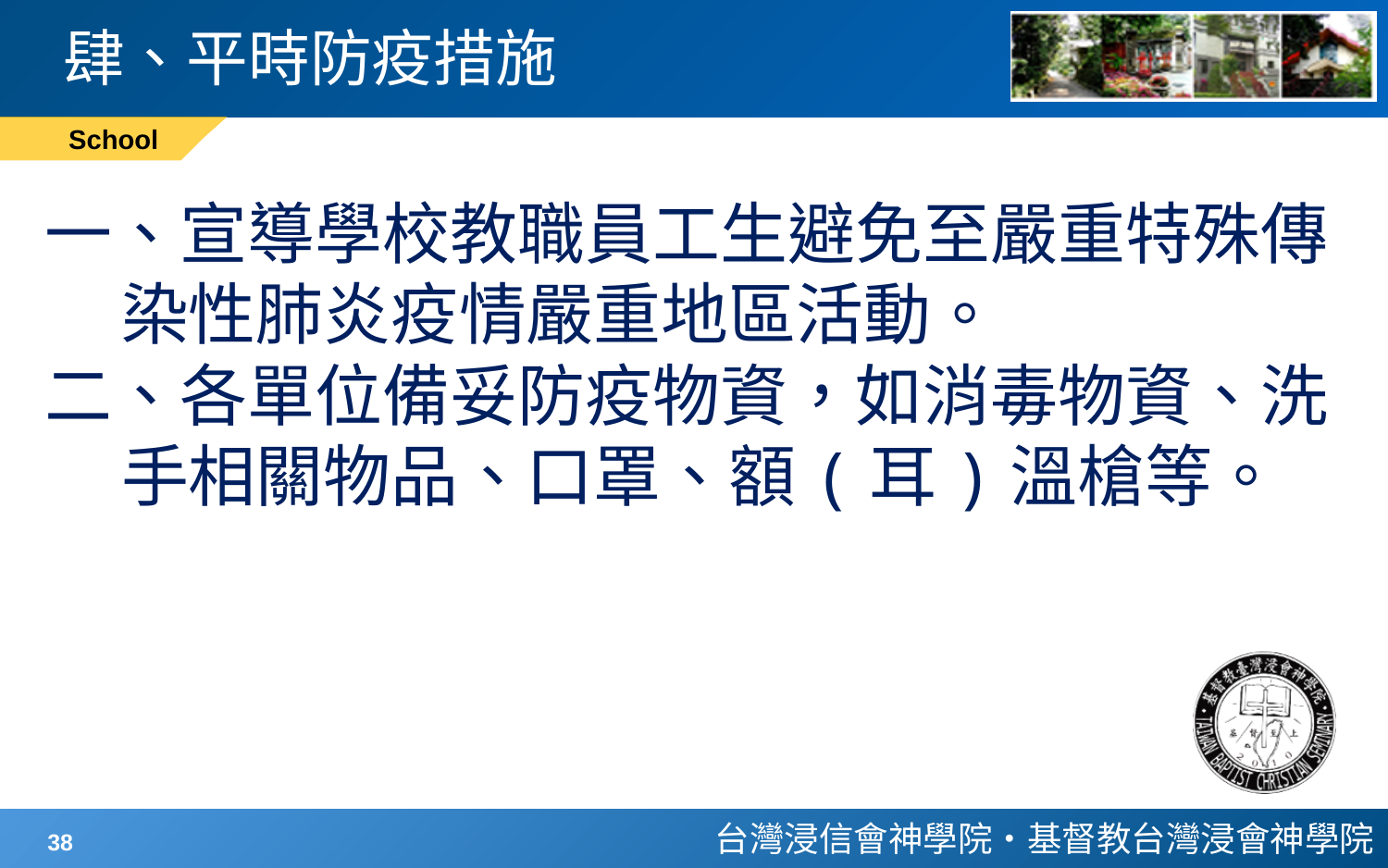

# 肆、平時防疫措施
School

一、宣導學校教職員工生避免至嚴重特殊傳
    染性肺炎疫情嚴重地區活動。
二、各單位備妥防疫物資，如消毒物資、洗
    手相關物品、口罩、額(耳)溫槍等。